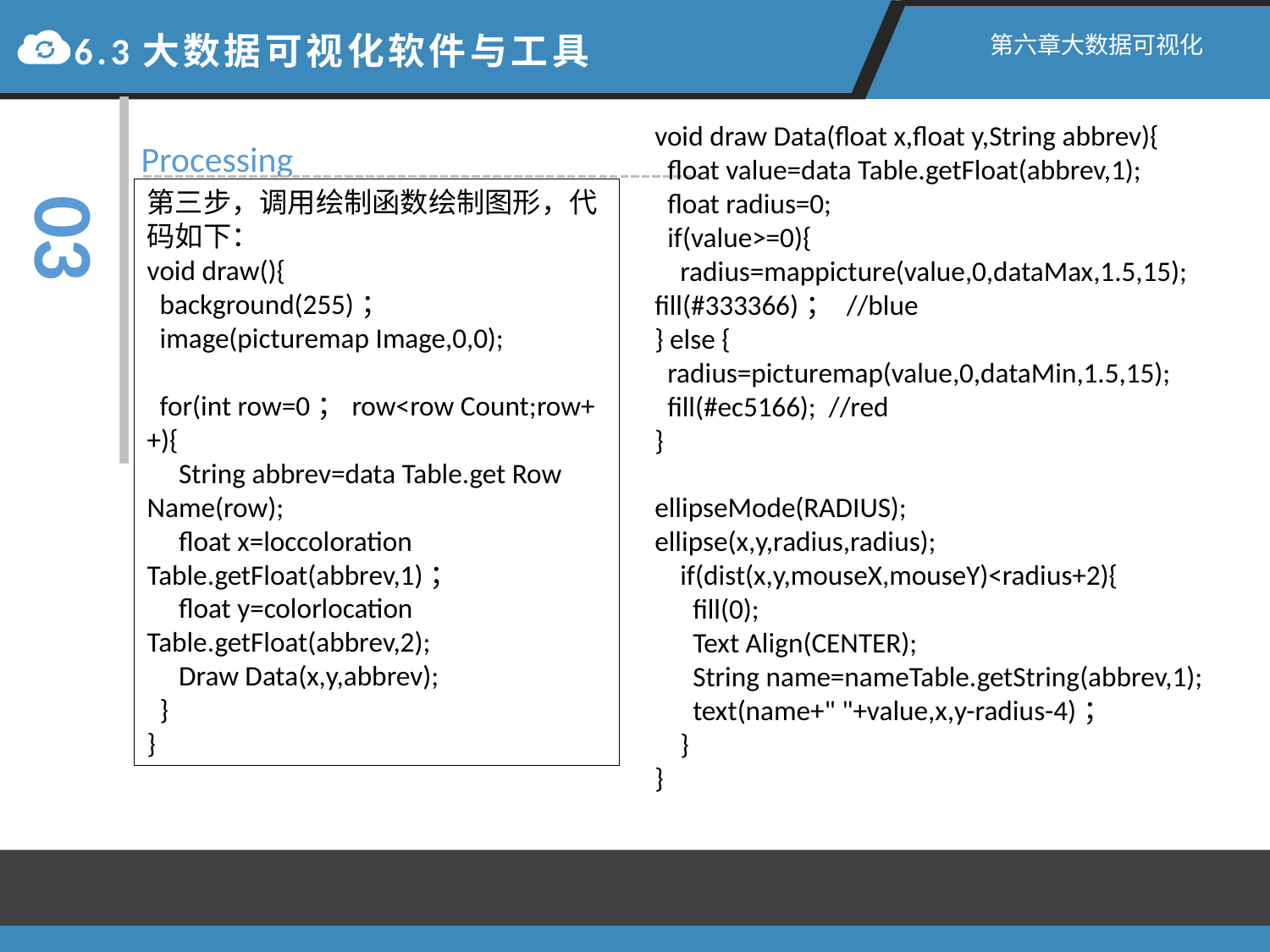

6.3大数据可视化软件与工具
第六章大数据可视化

Processing
03
void draw Data(float x,float y,String abbrev){
  float value=data Table.getFloat(abbrev,1);
  float radius=0;
  if(value>=0){
    radius=mappicture(value,0,dataMax,1.5,15);
fill(#333366)； //blue
} else {
  radius=picturemap(value,0,dataMin,1.5,15);
  fill(#ec5166);  //red
}

ellipseMode(RADIUS);
ellipse(x,y,radius,radius);
    if(dist(x,y,mouseX,mouseY)<radius+2){
      fill(0);
      Text Align(CENTER);
      String name=nameTable.getString(abbrev,1);
      text(name+" "+value,x,y-radius-4)；
    }
}

第三步，调用绘制函数绘制图形，代码如下：
void draw(){
  background(255)；
  image(picturemap Image,0,0);

  for(int row=0；row<row Count;row++){
     String abbrev=data Table.get Row Name(row);
     float x=loccoloration Table.getFloat(abbrev,1)；
     float y=colorlocation Table.getFloat(abbrev,2);
     Draw Data(x,y,abbrev);
  }
}